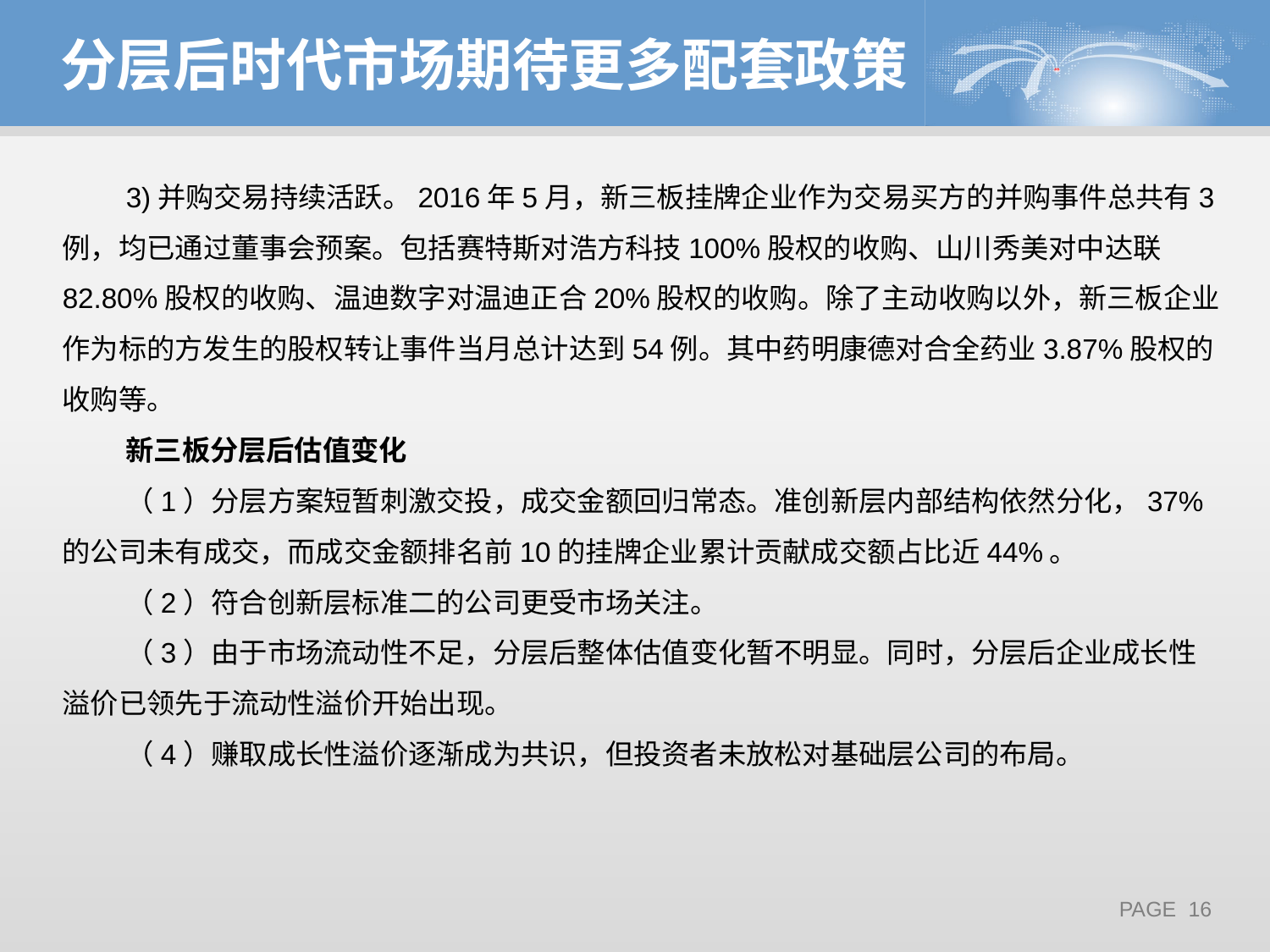

分层后时代市场期待更多配套政策
3)并购交易持续活跃。2016年5月，新三板挂牌企业作为交易买方的并购事件总共有3例，均已通过董事会预案。包括赛特斯对浩方科技100%股权的收购、山川秀美对中达联82.80%股权的收购、温迪数字对温迪正合20%股权的收购。除了主动收购以外，新三板企业作为标的方发生的股权转让事件当月总计达到54例。其中药明康德对合全药业3.87%股权的收购等。
新三板分层后估值变化
（1）分层方案短暂刺激交投，成交金额回归常态。准创新层内部结构依然分化，37%的公司未有成交，而成交金额排名前10的挂牌企业累计贡献成交额占比近44%。
（2）符合创新层标准二的公司更受市场关注。
（3）由于市场流动性不足，分层后整体估值变化暂不明显。同时，分层后企业成长性溢价已领先于流动性溢价开始出现。
（4）赚取成长性溢价逐渐成为共识，但投资者未放松对基础层公司的布局。